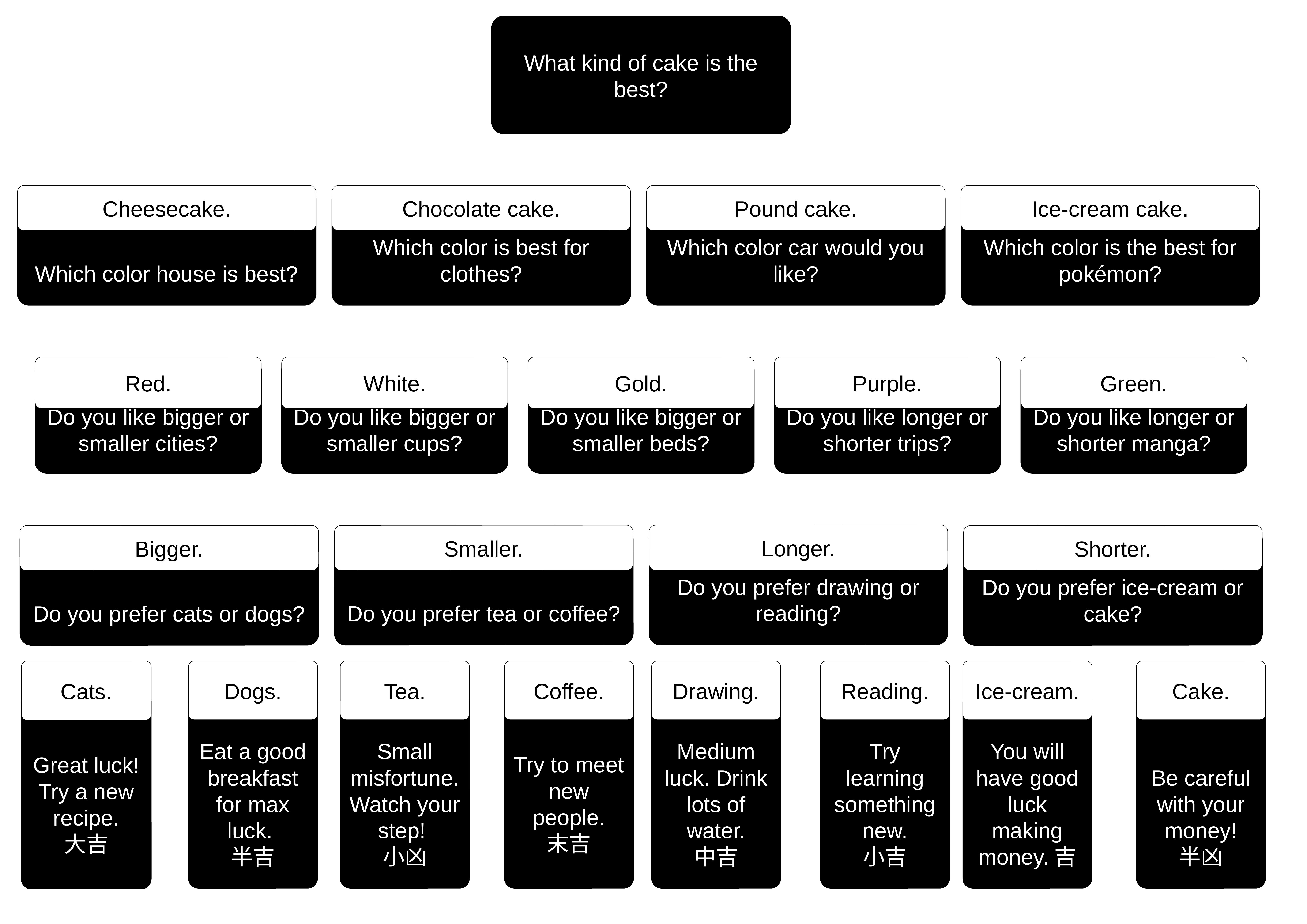

What kind of cake is the best?
Cheesecake.

Which color house is best?
Chocolate cake.

Which color is best for clothes?
Pound cake.

Which color car would you like?
Ice-cream cake.

Which color is the best for pokémon?
Red.

Do you like bigger or smaller cities?
White.

Do you like bigger or smaller cups?
Gold.

Do you like bigger or smaller beds?
Purple.

Do you like longer or shorter trips?
Green.

Do you like longer or shorter manga?
Bigger.

Do you prefer cats or dogs?
Smaller.

Do you prefer tea or coffee?
Longer.

Do you prefer drawing or reading?
Shorter.

Do you prefer ice-cream or cake?
Cats.

Great luck! Try a new recipe.
大吉
Dogs.
Tea.
Coffee.
Drawing.
Reading.
Ice-cream.
Cake.

Eat a good breakfast for max luck.
半吉

Small misfortune. Watch your step!
小凶

Try to meet new people.
末吉

Medium luck. Drink lots of water.
中吉

Try learning something new.
小吉

You will have good luck making money.吉

Be careful with your money!
半凶